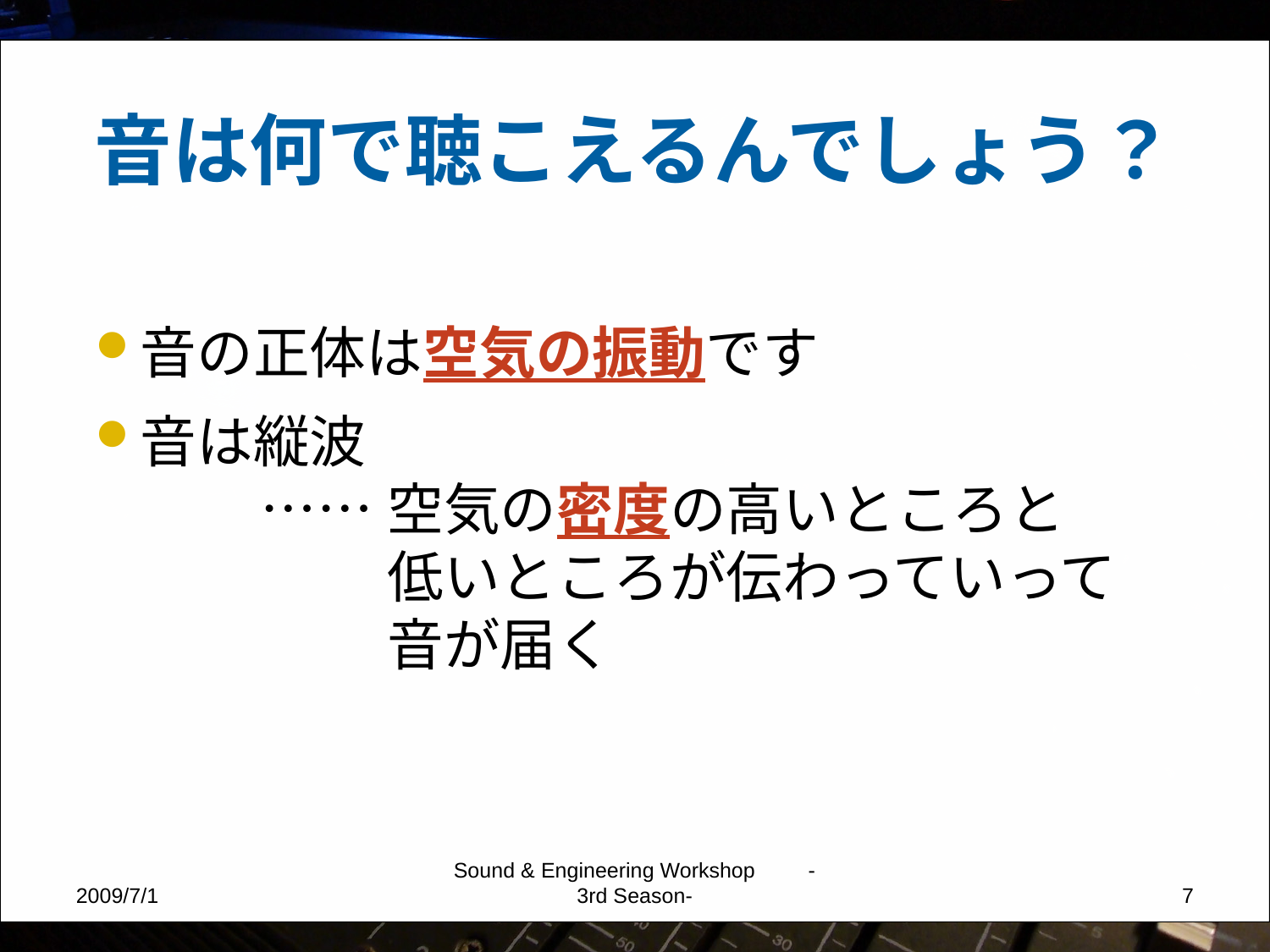

# 音は何で聴こえるんでしょう？

音の正体は空気の振動です
音は縦波
	……	空気の密度の高いところと
		低いところが伝わっていって
		音が届く
2009/7/1
Sound & Engineering Workshop         -3rd Season-
7